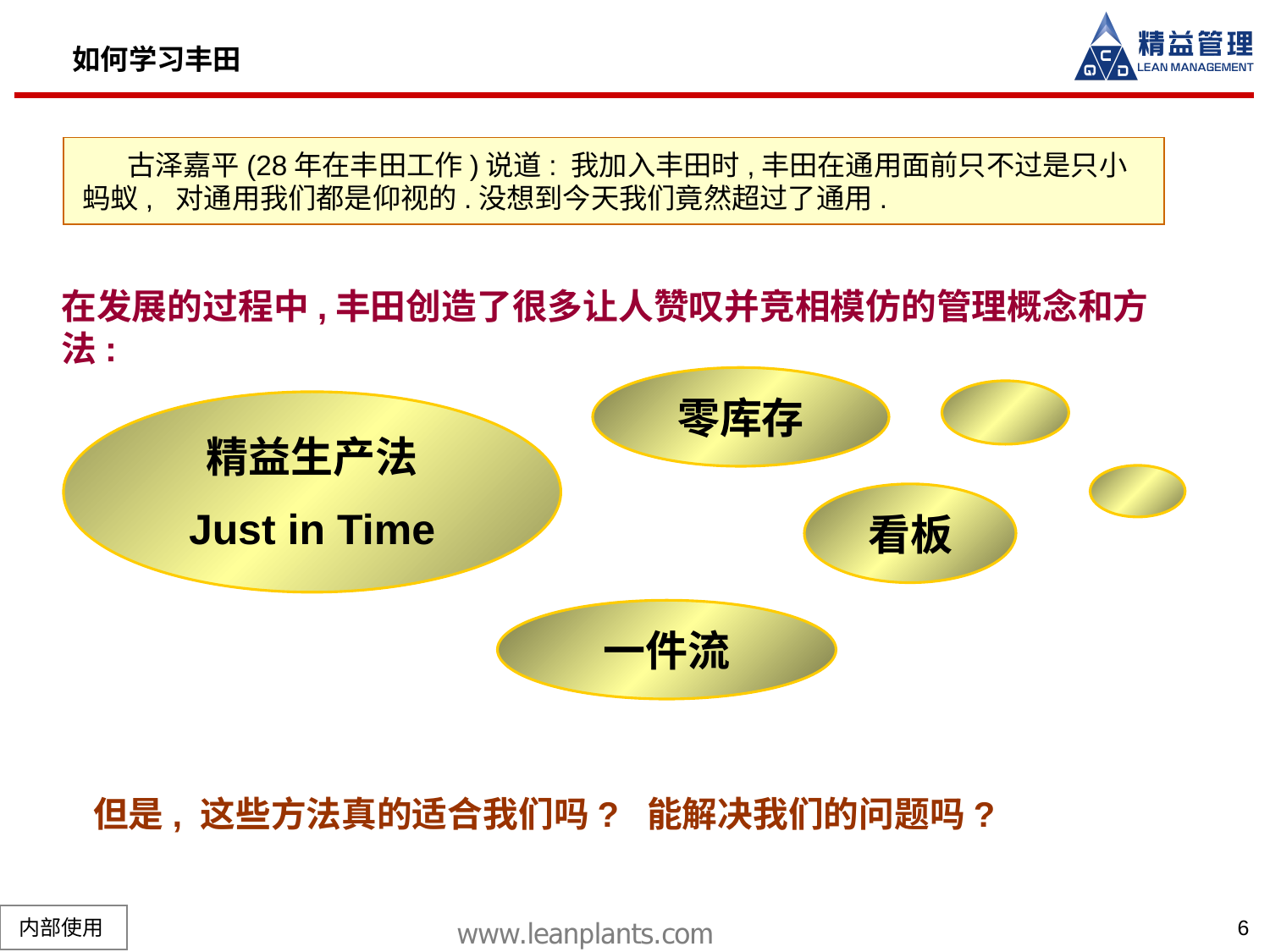

如何学习丰田
      古泽嘉平(28年在丰田工作)说道: 我加入丰田时,丰田在通用面前只不过是只小蚂蚁,  对通用我们都是仰视的.没想到今天我们竟然超过了通用.
在发展的过程中,丰田创造了很多让人赞叹并竞相模仿的管理概念和方法:
零库存

精益生产法
Just in Time

看板
一件流
但是, 这些方法真的适合我们吗?  能解决我们的问题吗?
内部使用